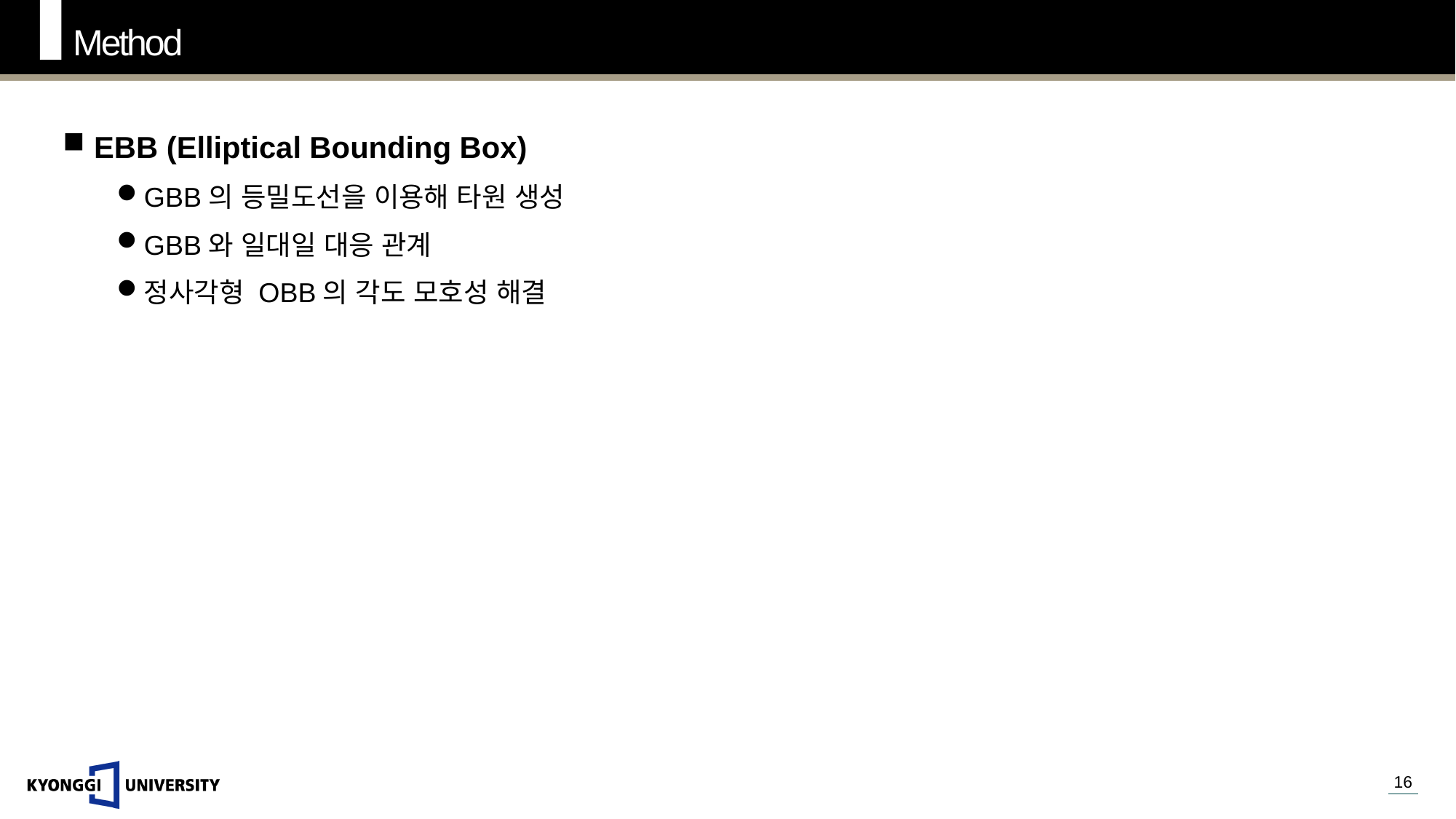

Method
EBB (Elliptical Bounding Box)
GBB의 등밀도선을 이용해 타원 생성
GBB와 일대일 대응 관계
정사각형 OBB의 각도 모호성 해결